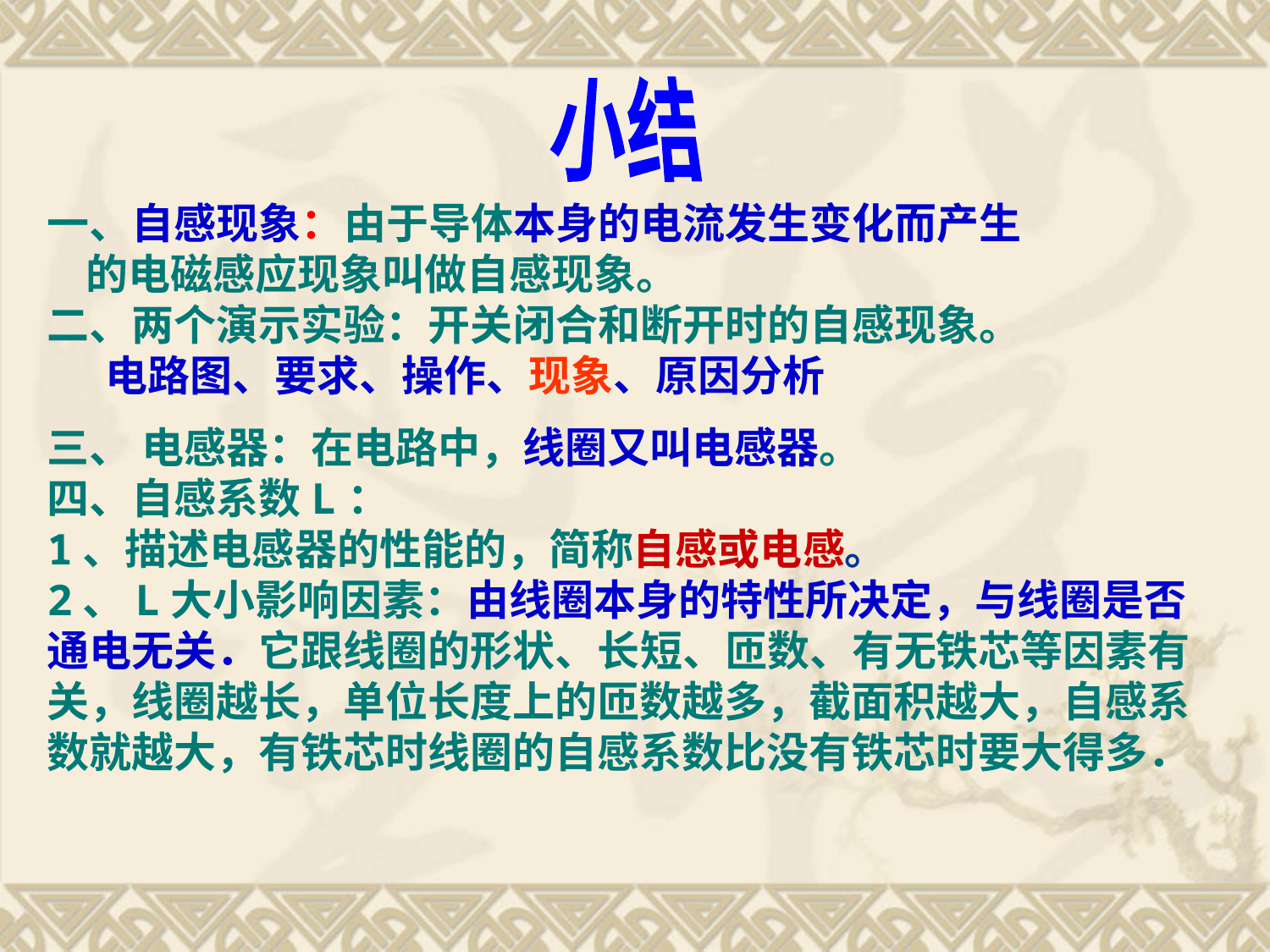

小结
一、自感现象：由于导体本身的电流发生变化而产生
   的电磁感应现象叫做自感现象。
二、两个演示实验：开关闭合和断开时的自感现象。
     电路图、要求、操作、现象、原因分析
三、 电感器：在电路中，线圈又叫电感器。
四、自感系数L：
1、描述电感器的性能的，简称自感或电感。
2、L大小影响因素：由线圈本身的特性所决定，与线圈是否通电无关．它跟线圈的形状、长短、匝数、有无铁芯等因素有关，线圈越长，单位长度上的匝数越多，截面积越大，自感系数就越大，有铁芯时线圈的自感系数比没有铁芯时要大得多．